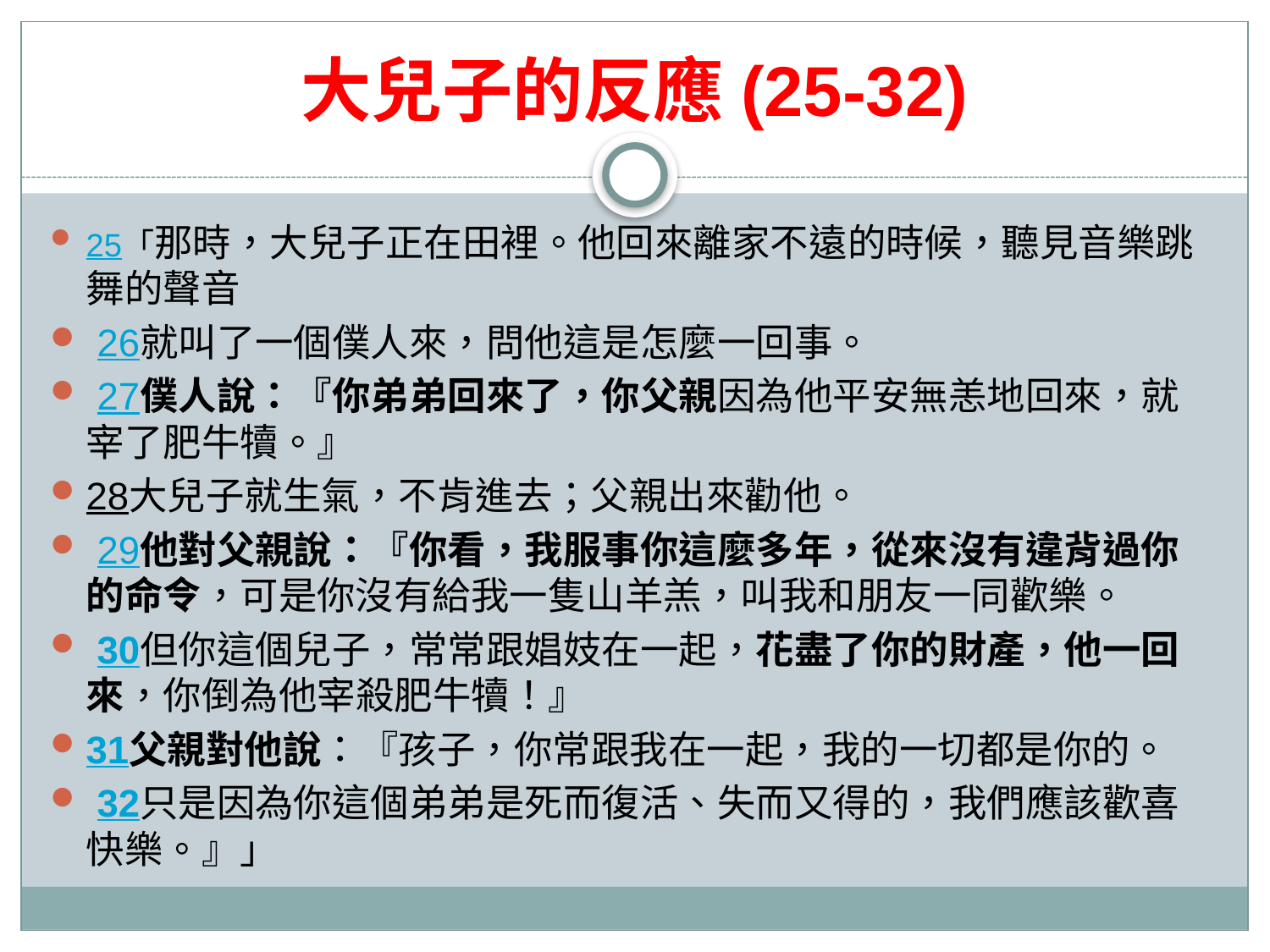

# 大兒子的反應(25-32)
25「那時，大兒子正在田裡。他回來離家不遠的時候，聽見音樂跳舞的聲音
 26就叫了一個僕人來，問他這是怎麼一回事。
 27僕人說：『你弟弟回來了，你父親因為他平安無恙地回來，就宰了肥牛犢。』
28大兒子就生氣，不肯進去；父親出來勸他。
 29他對父親說：『你看，我服事你這麼多年，從來沒有違背過你的命令，可是你沒有給我一隻山羊羔，叫我和朋友一同歡樂。
 30但你這個兒子，常常跟娼妓在一起，花盡了你的財產，他一回來，你倒為他宰殺肥牛犢！』
31父親對他說：『孩子，你常跟我在一起，我的一切都是你的。
 32只是因為你這個弟弟是死而復活、失而又得的，我們應該歡喜快樂。』」